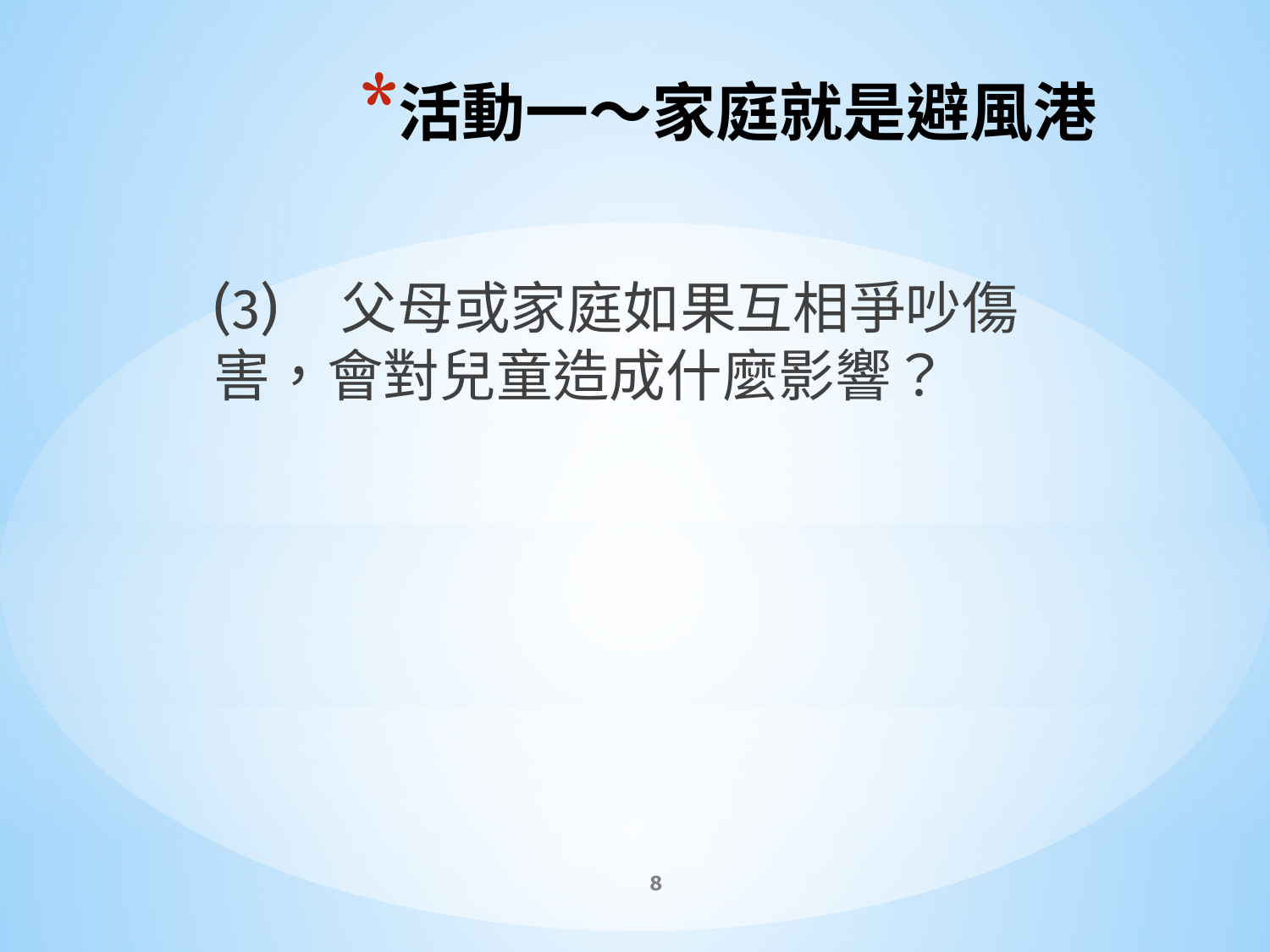

# 活動一〜家庭就是避風港
(3)	父母或家庭如果互相爭吵傷害，會對兒童造成什麼影響？
8